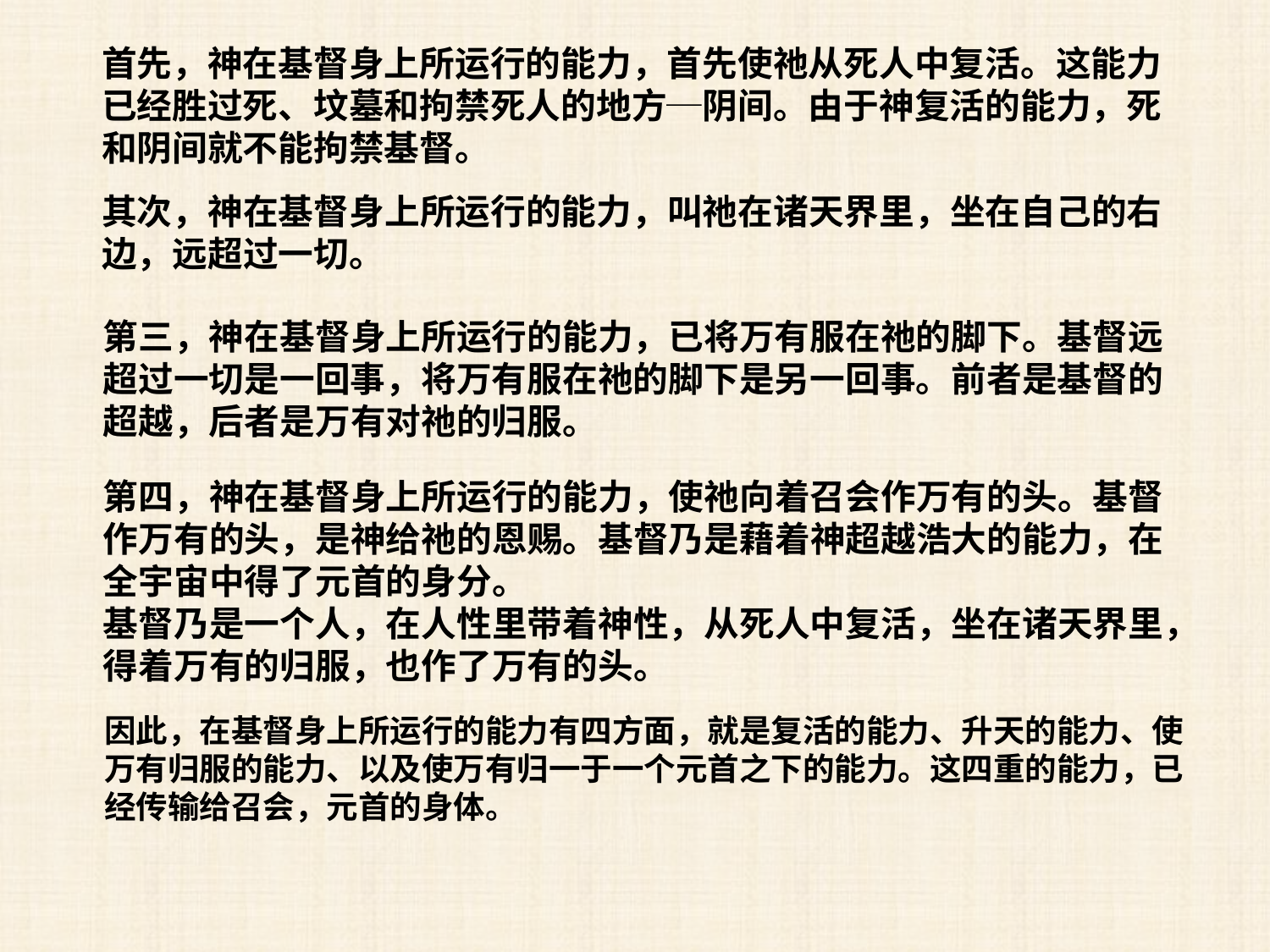

首先，神在基督身上所运行的能力，首先使祂从死人中复活。这能力已经胜过死、坟墓和拘禁死人的地方─阴间。由于神复活的能力，死和阴间就不能拘禁基督。
其次，神在基督身上所运行的能力，叫祂在诸天界里，坐在自己的右边，远超过一切。
第三，神在基督身上所运行的能力，已将万有服在祂的脚下。基督远超过一切是一回事，将万有服在祂的脚下是另一回事。前者是基督的超越，后者是万有对祂的归服。
第四，神在基督身上所运行的能力，使祂向着召会作万有的头。基督作万有的头，是神给祂的恩赐。基督乃是藉着神超越浩大的能力，在全宇宙中得了元首的身分。
基督乃是一个人，在人性里带着神性，从死人中复活，坐在诸天界里，得着万有的归服，也作了万有的头。
因此，在基督身上所运行的能力有四方面，就是复活的能力、升天的能力、使万有归服的能力、以及使万有归一于一个元首之下的能力。这四重的能力，已经传输给召会，元首的身体。